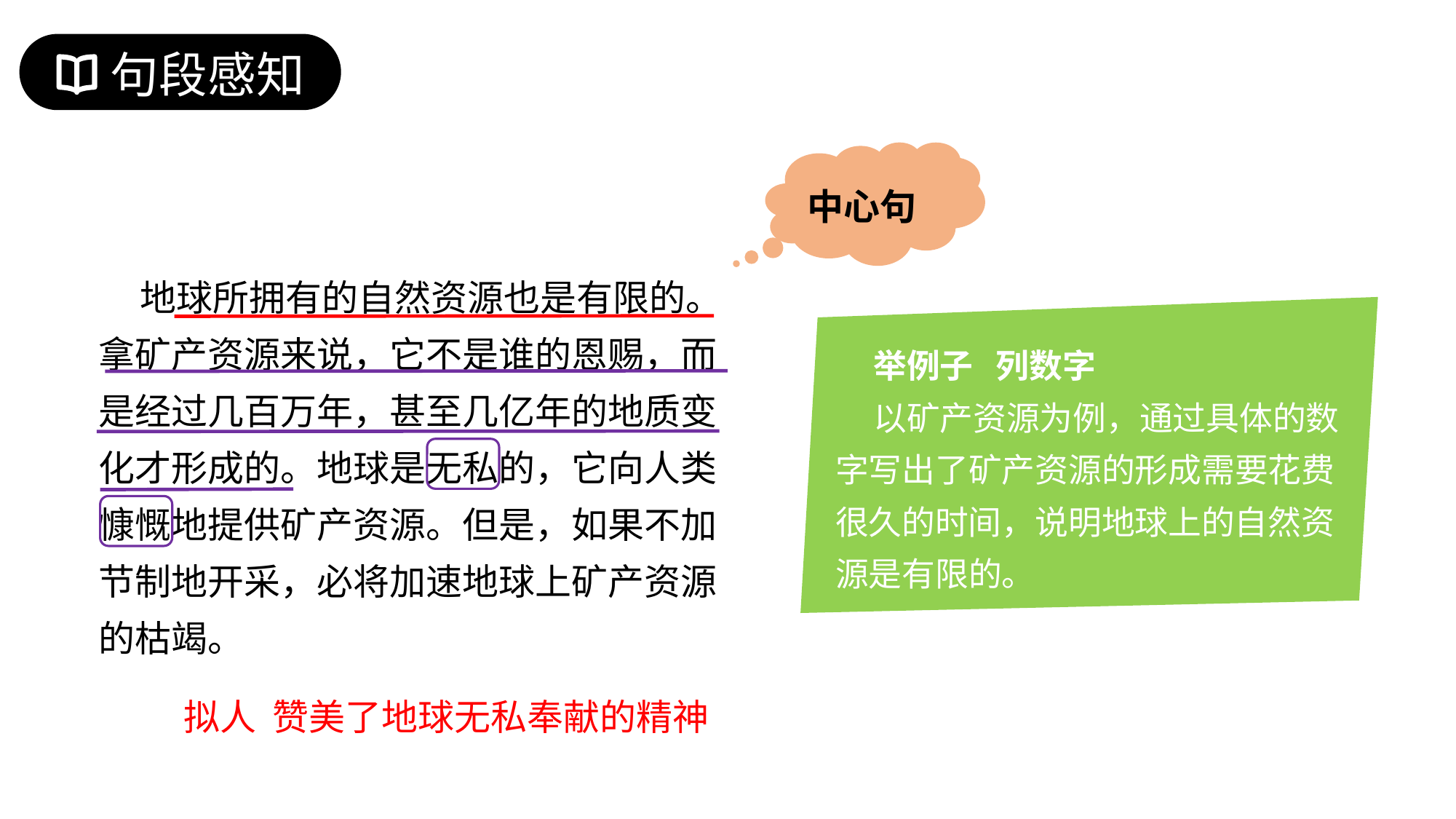

句段感知

中心句
    地球所拥有的自然资源也是有限的。拿矿产资源来说，它不是谁的恩赐，而是经过几百万年，甚至几亿年的地质变化才形成的。地球是无私的，它向人类慷慨地提供矿产资源。但是，如果不加节制地开采，必将加速地球上矿产资源的枯竭。

    举例子   列数字
    以矿产资源为例，通过具体的数字写出了矿产资源的形成需要花费很久的时间，说明地球上的自然资源是有限的。

拟人  赞美了地球无私奉献的精神